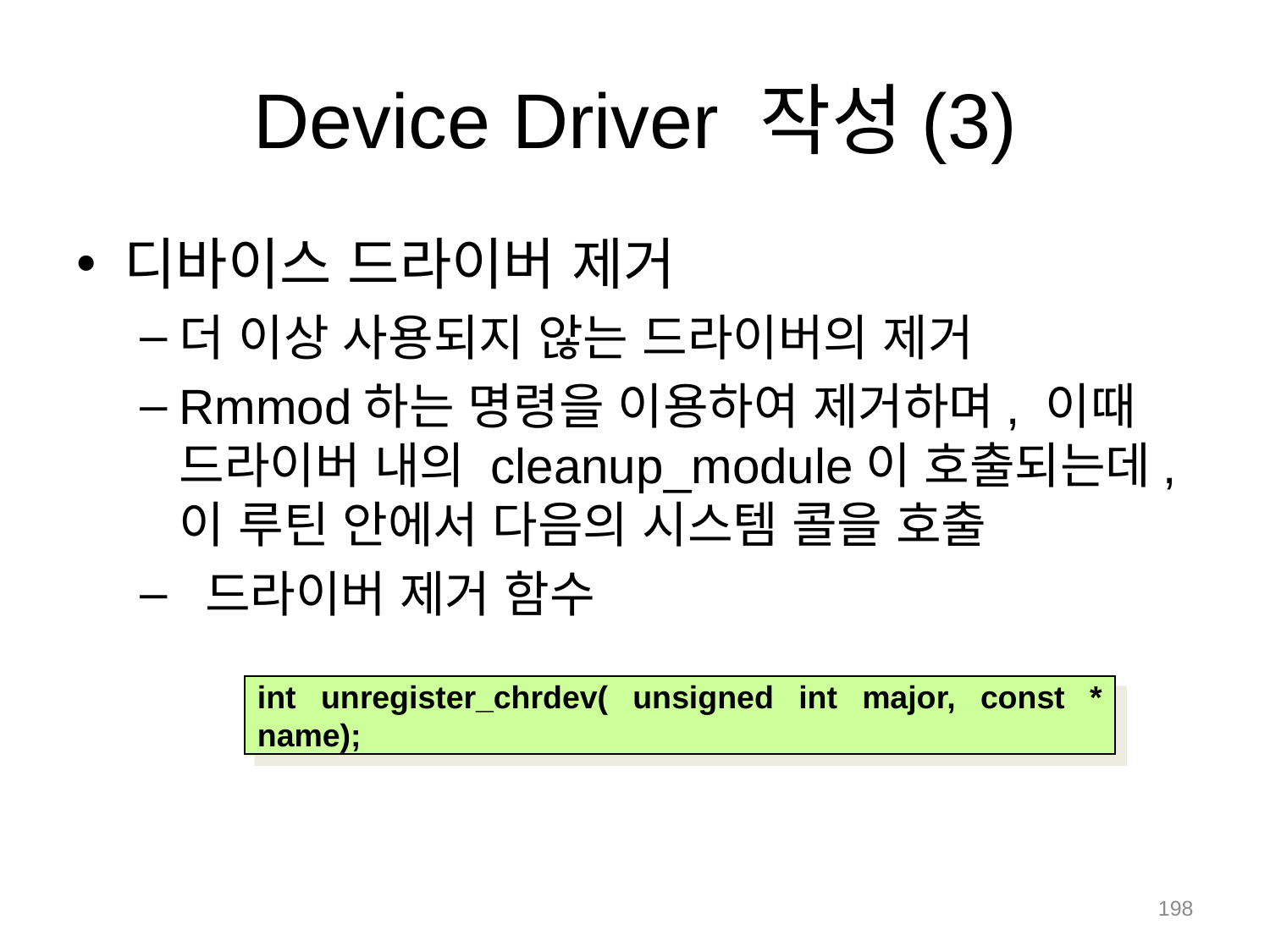

# Device Driver 작성(3)
디바이스 드라이버 제거
더 이상 사용되지 않는 드라이버의 제거
Rmmod하는 명령을 이용하여 제거하며, 이때 드라이버 내의 cleanup_module이 호출되는데, 이 루틴 안에서 다음의 시스템 콜을 호출
 드라이버 제거 함수
int unregister_chrdev( unsigned int major, const * name);
198